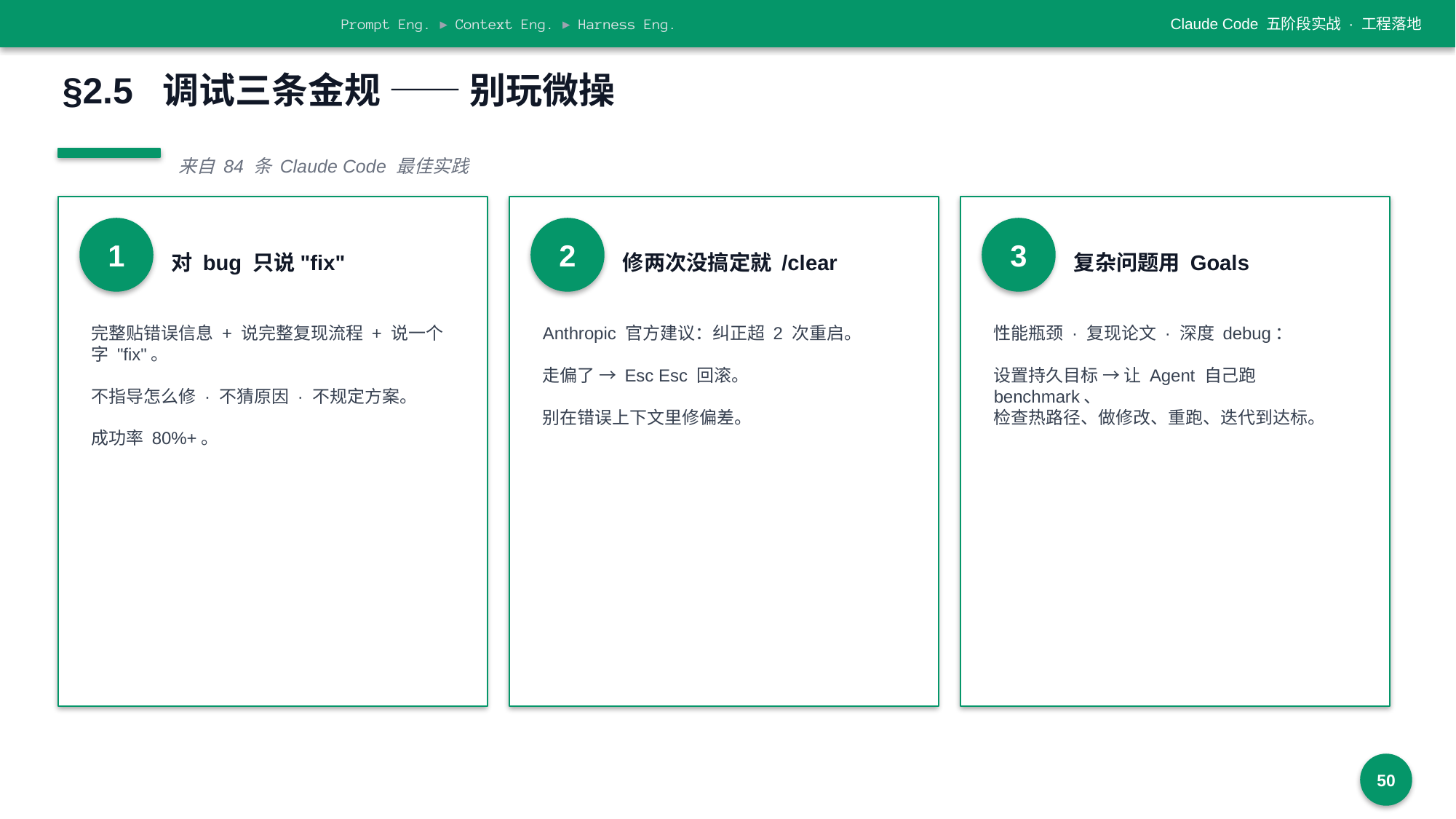

Prompt Eng.  ▸  Context Eng.  ▸  Harness Eng.
Claude Code 五阶段实战 · 工程落地
§2.5  调试三条金规 —— 别玩微操
来自 84 条 Claude Code 最佳实践

1

2

3
对 bug 只说"fix"
修两次没搞定就 /clear
复杂问题用 Goals
完整贴错误信息 + 说完整复现流程 + 说一个字 "fix"。

不指导怎么修 · 不猜原因 · 不规定方案。

成功率 80%+。
Anthropic 官方建议：纠正超 2 次重启。

走偏了 → Esc Esc 回滚。

别在错误上下文里修偏差。
性能瓶颈 · 复现论文 · 深度 debug：

设置持久目标 → 让 Agent 自己跑 benchmark、
检查热路径、做修改、重跑、迭代到达标。

50